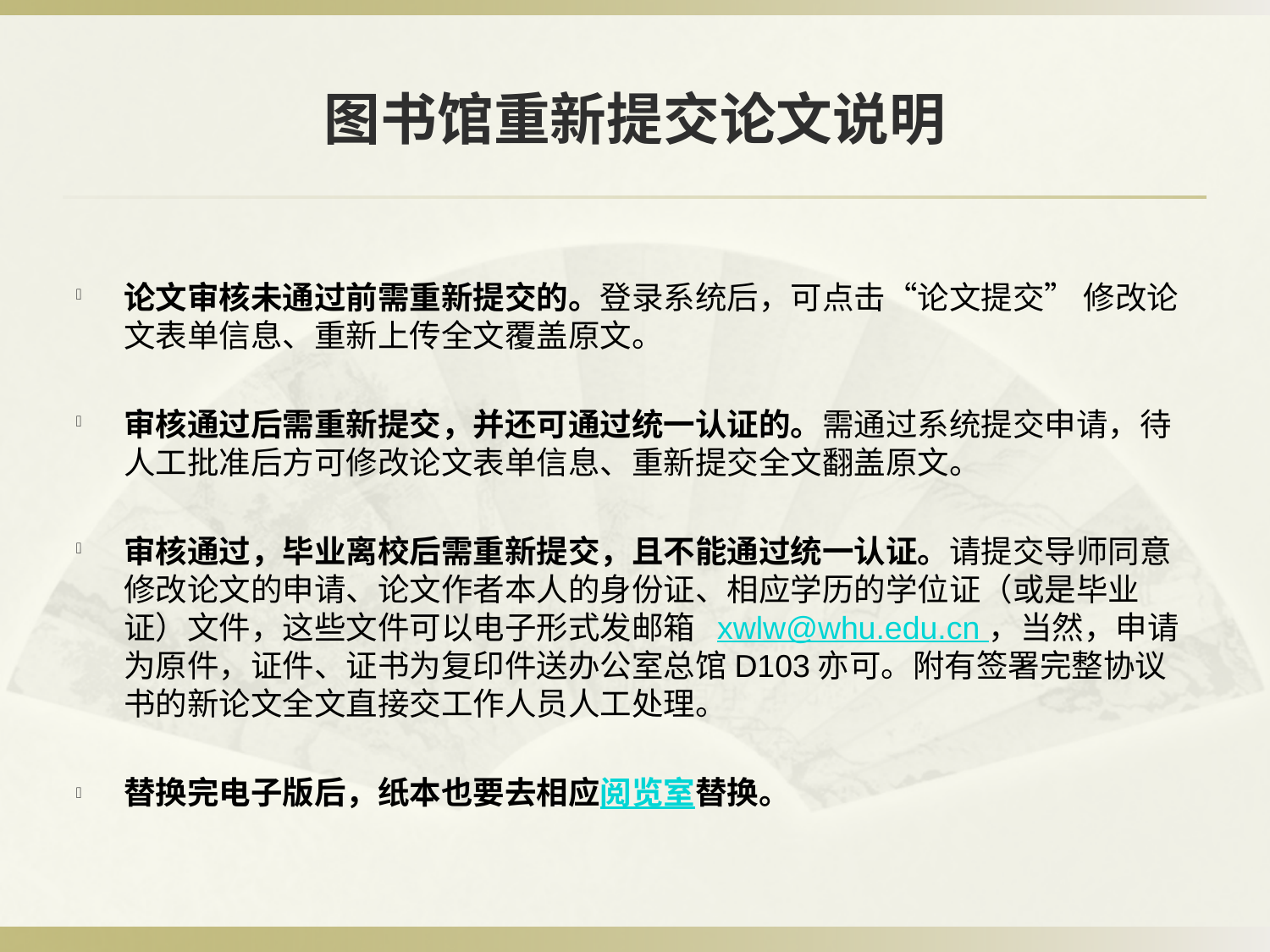

# 图书馆重新提交论文说明

论文审核未通过前需重新提交的。登录系统后，可点击“论文提交” 修改论文表单信息、重新上传全文覆盖原文。

审核通过后需重新提交，并还可通过统一认证的。需通过系统提交申请，待人工批准后方可修改论文表单信息、重新提交全文翻盖原文。

审核通过，毕业离校后需重新提交，且不能通过统一认证。请提交导师同意修改论文的申请、论文作者本人的身份证、相应学历的学位证（或是毕业证）文件，这些文件可以电子形式发邮箱  xwlw@whu.edu.cn ，当然，申请为原件，证件、证书为复印件送办公室总馆D103亦可。附有签署完整协议书的新论文全文直接交工作人员人工处理。

替换完电子版后，纸本也要去相应阅览室替换。